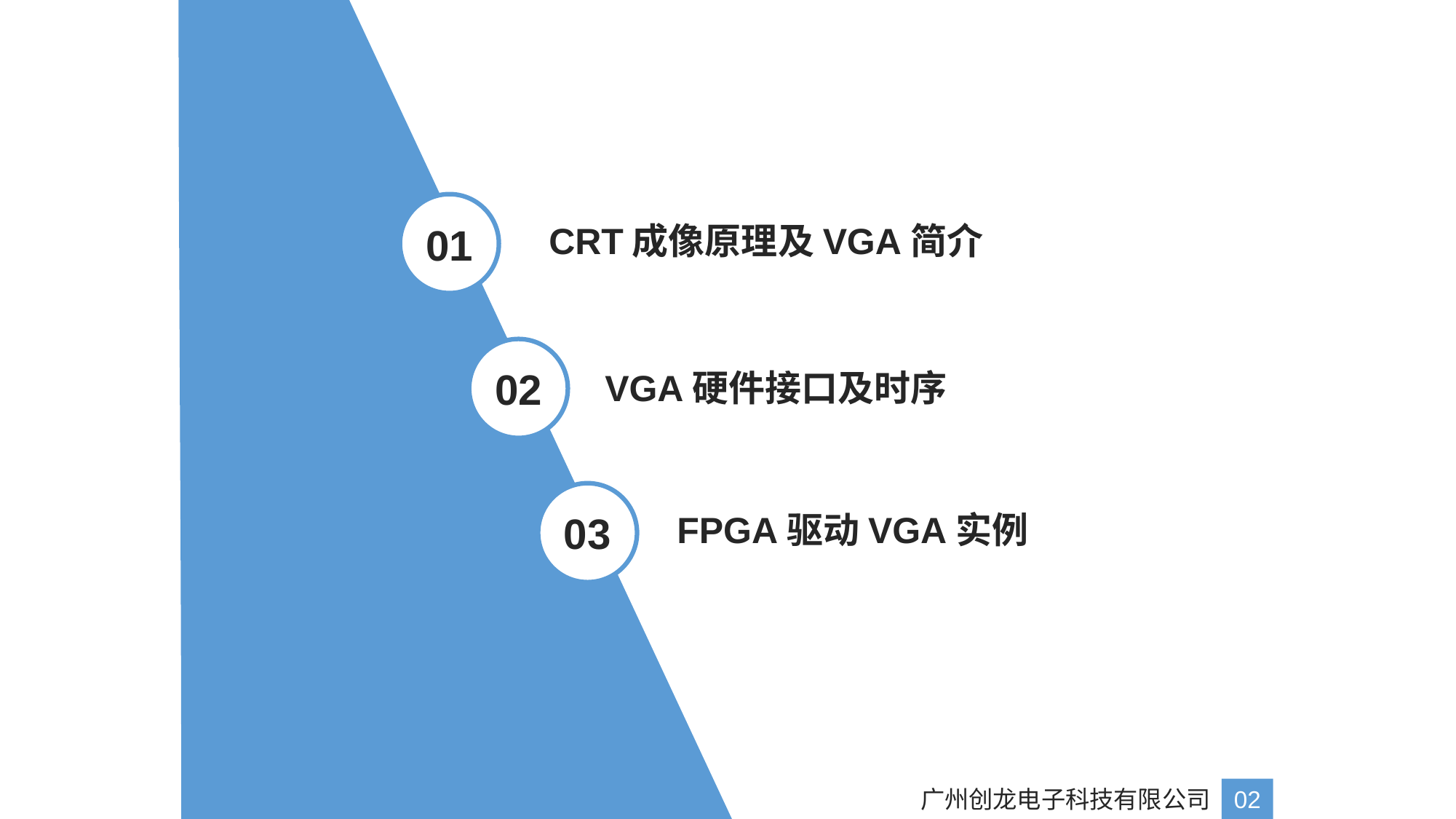

01
CRT成像原理及VGA简介

02
VGA硬件接口及时序

03
FPGA驱动VGA实例

广州创龙电子科技有限公司
02